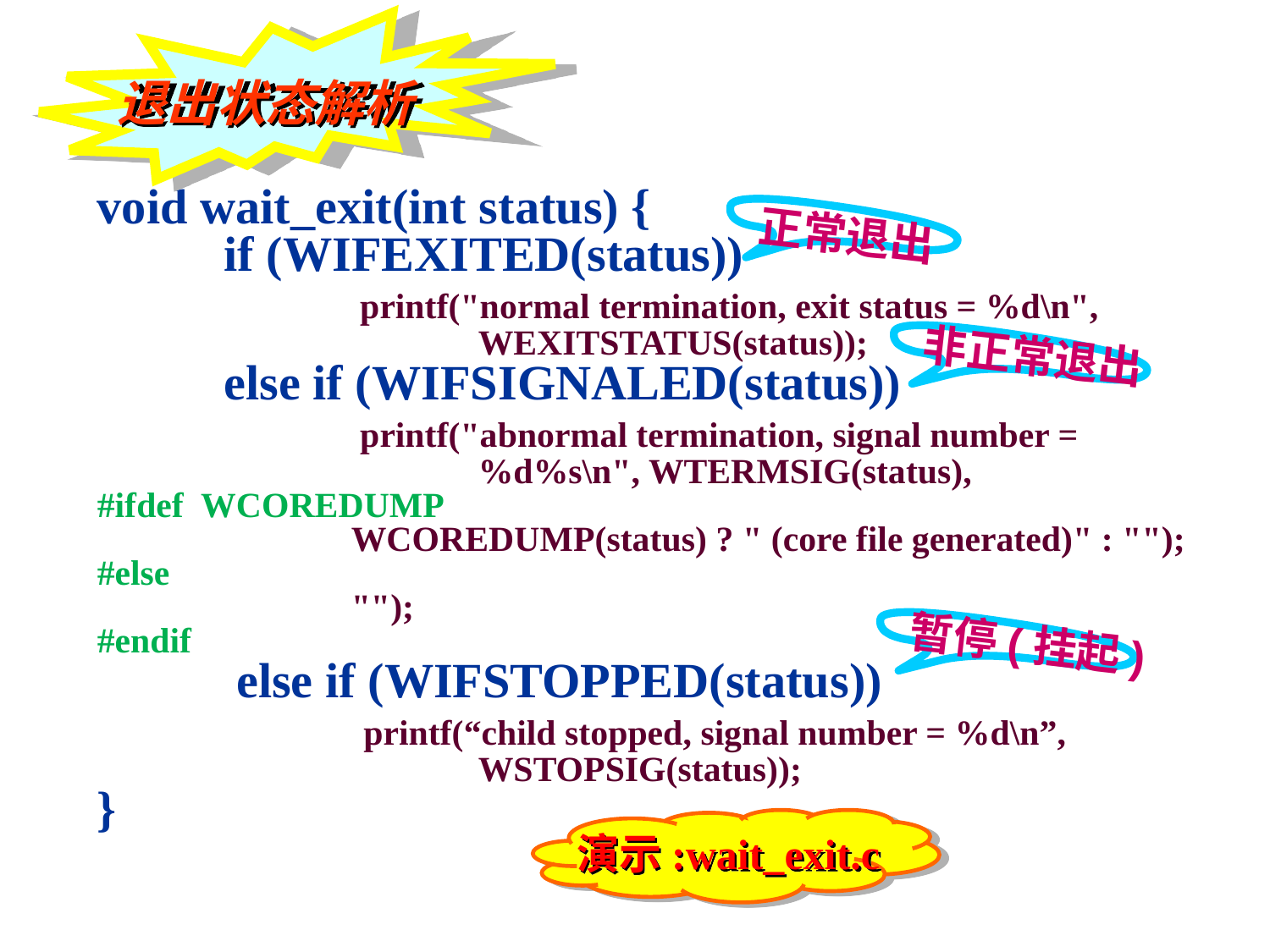

退出状态解析
void wait_exit(int status) {
 	if (WIFEXITED(status))
		 printf("normal termination, exit status = %d\n", 				WEXITSTATUS(status));
 	else if (WIFSIGNALED(status))
		 printf("abnormal termination, signal number = 				%d%s\n", WTERMSIG(status),
#ifdef  WCOREDUMP
		WCOREDUMP(status) ? " (core file generated)" : ""); #else
		"");
#endif
	 else if (WIFSTOPPED(status))
		 printf(“child stopped, signal number = %d\n”, 				WSTOPSIG(status));
}
正常退出

非正常退出

暂停(挂起)

演示:wait_exit.c